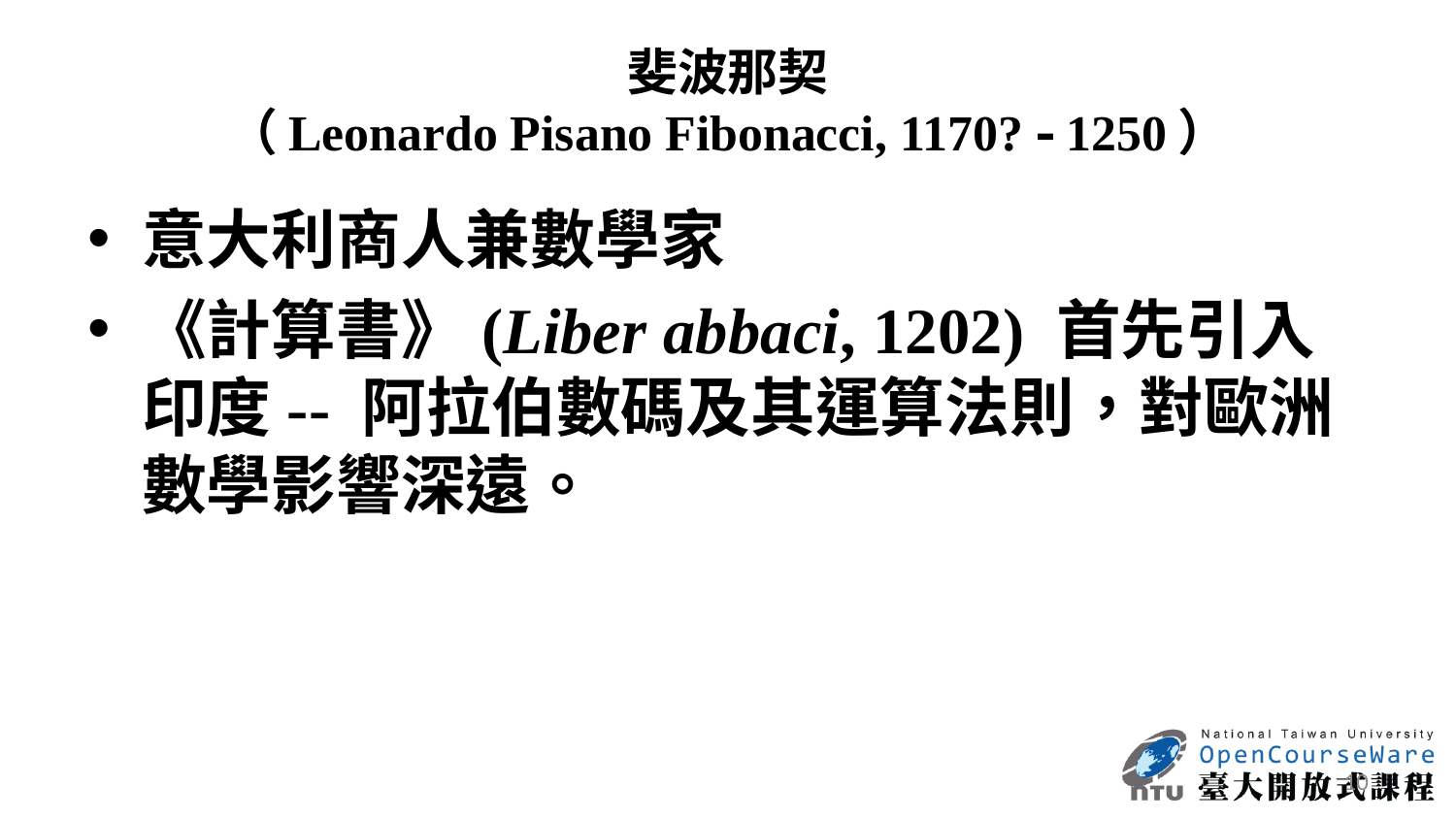

# 斐波那契 （Leonardo Pisano Fibonacci, 1170? − 1250）
意大利商人兼數學家
《計算書》(Liber abbaci, 1202) 首先引入印度-- 阿拉伯數碼及其運算法則，對歐洲數學影響深遠。

10